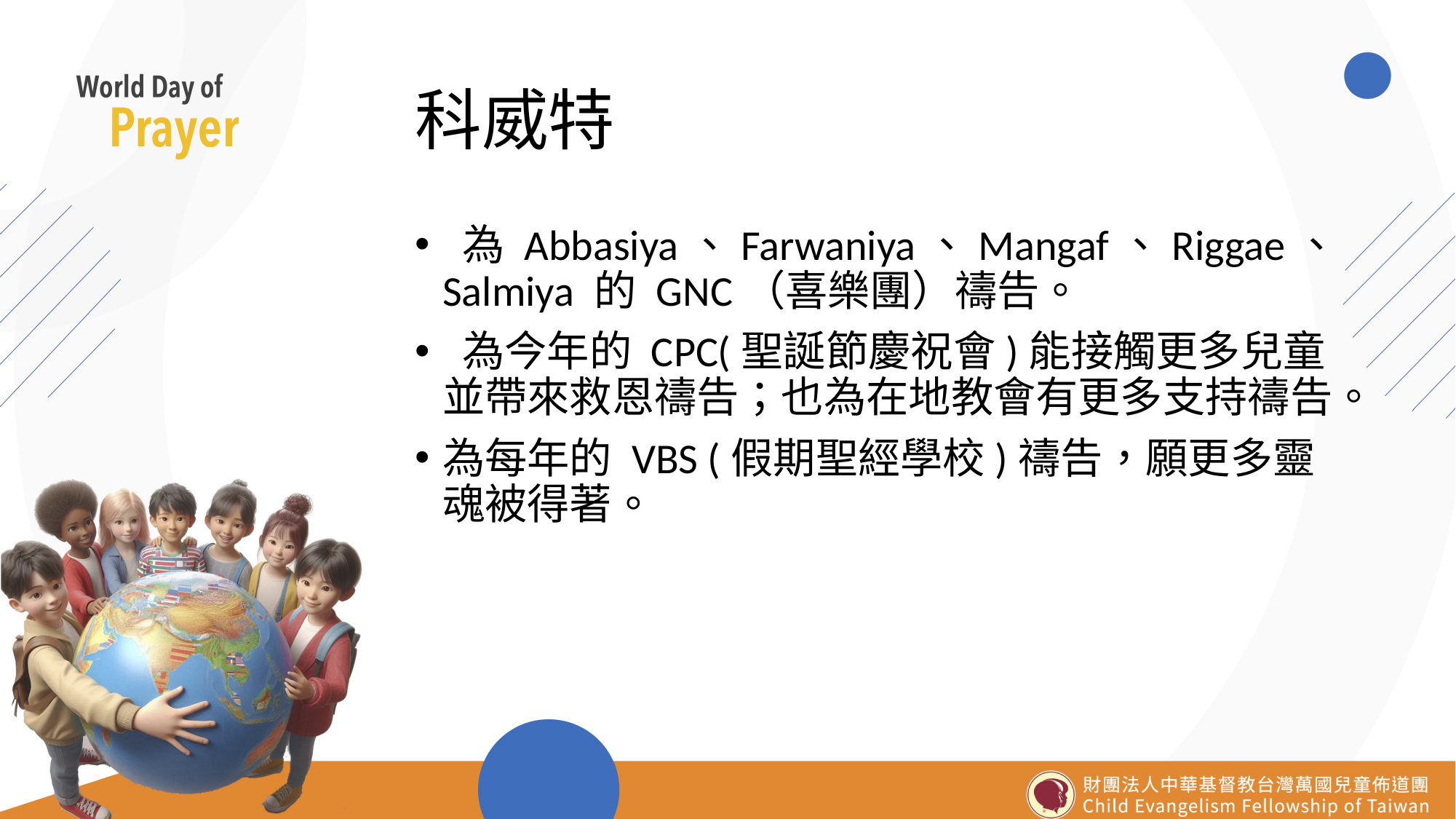

# 科威特
 為 Abbasiya、Farwaniya、Mangaf、Riggae、Salmiya 的 GNC（喜樂團）禱告。
 為今年的 CPC(聖誕節慶祝會)能接觸更多兒童並帶來救恩禱告；也為在地教會有更多支持禱告。
為每年的 VBS (假期聖經學校)禱告，願更多靈魂被得著。